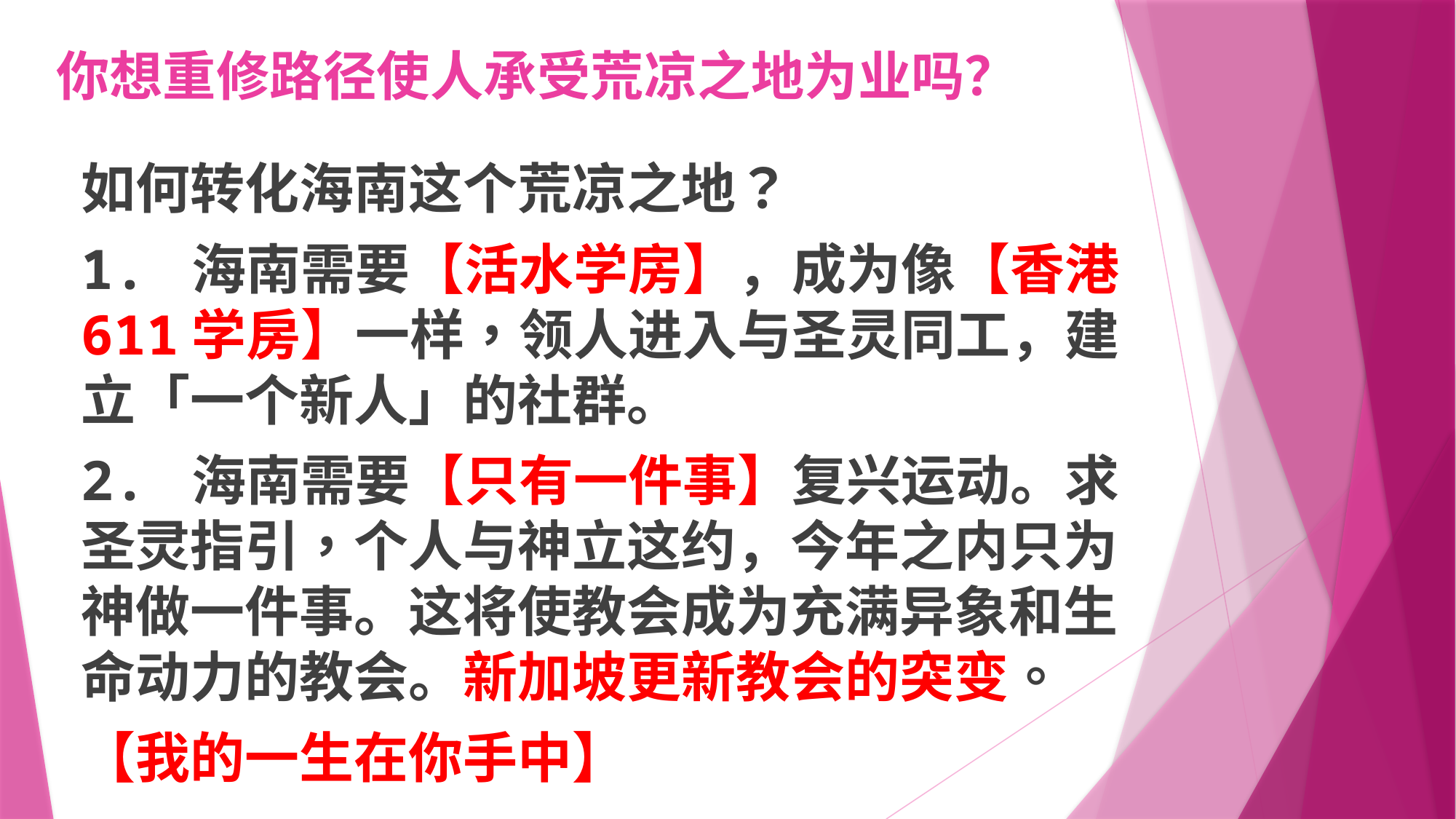

# 你想重修路径使人承受荒凉之地为业吗？
如何转化海南这个荒凉之地？
1. 海南需要【活水学房】，成为像【香港611学房】一样，领人进入与圣灵同工，建立「一个新人」的社群。
2. 海南需要【只有一件事】复兴运动。求圣灵指引，个人与神立这约，今年之内只为神做一件事。这将使教会成为充满异象和生命动力的教会。新加坡更新教会的突变。
【我的一生在你手中】